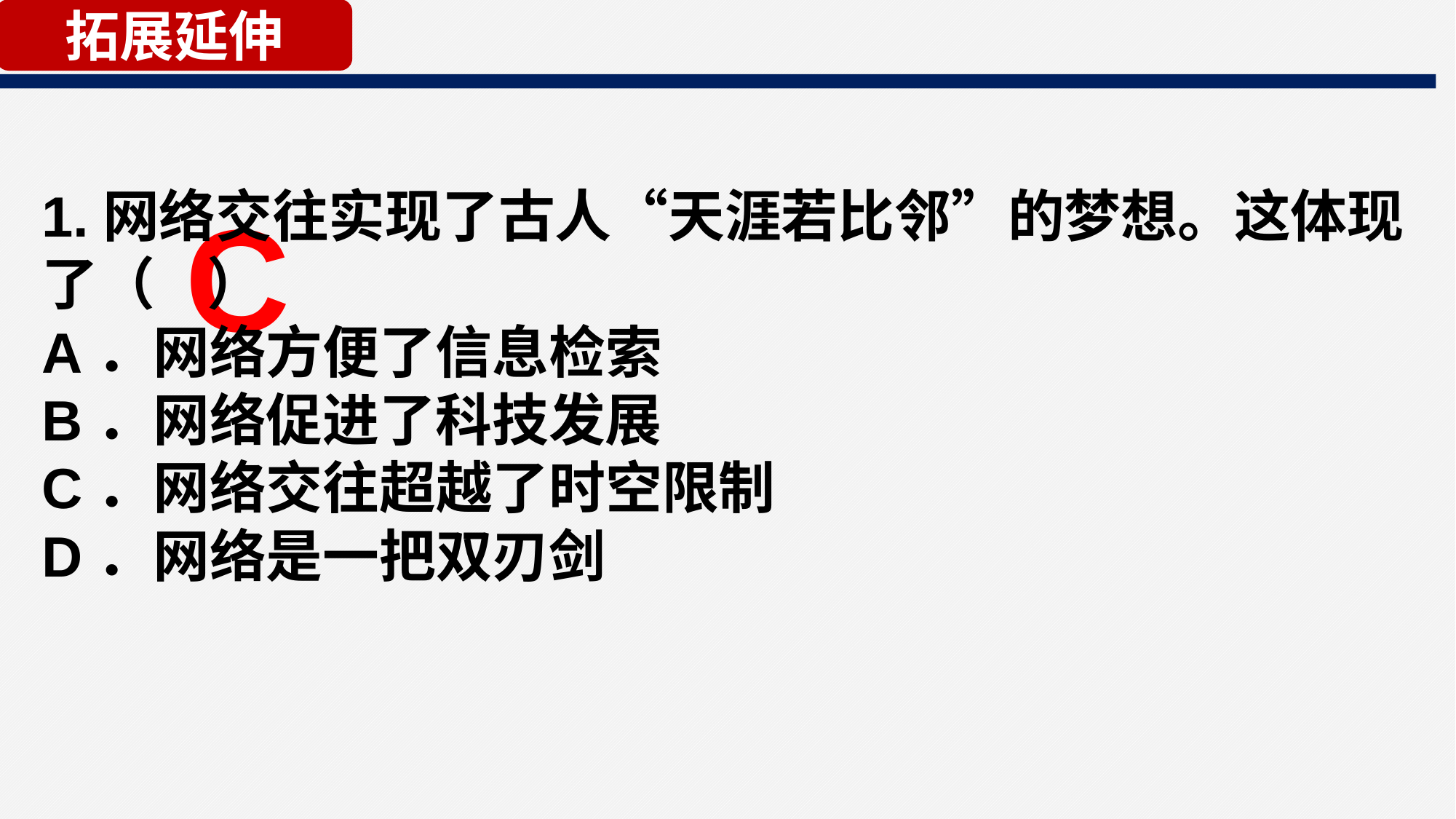

拓展延伸

1.网络交往实现了古人“天涯若比邻”的梦想。这体现了（    ）
A．网络方便了信息检索
B．网络促进了科技发展
C．网络交往超越了时空限制
D．网络是一把双刃剑
C